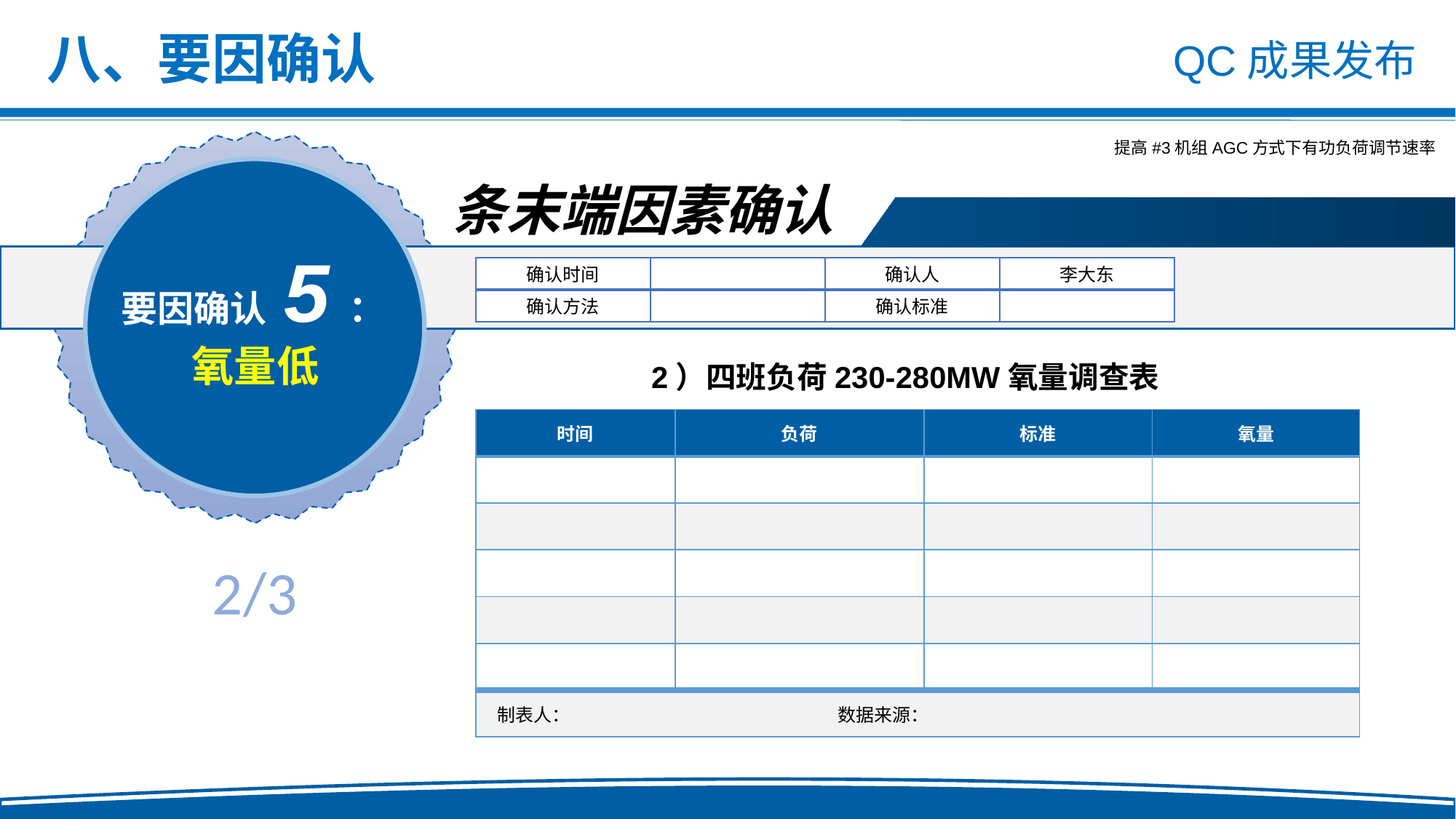

八、要因确认

条末端因素确认
要因确认 5：

| 确认时间 |  | 确认人 | 李大东 |
| --- | --- | --- | --- |
| 确认方法 |  | 确认标准 |  |
氧量低
2）四班负荷230-280MW氧量调查表
| 时间 | 负荷 | 标准 | 氧量 |
| --- | --- | --- | --- |
|  |  |  |  |
|  |  |  |  |
|  |  |  |  |
|  |  |  |  |
|  |  |  |  |
| 制表人： 数据来源： |  |  |  |
2/3
.